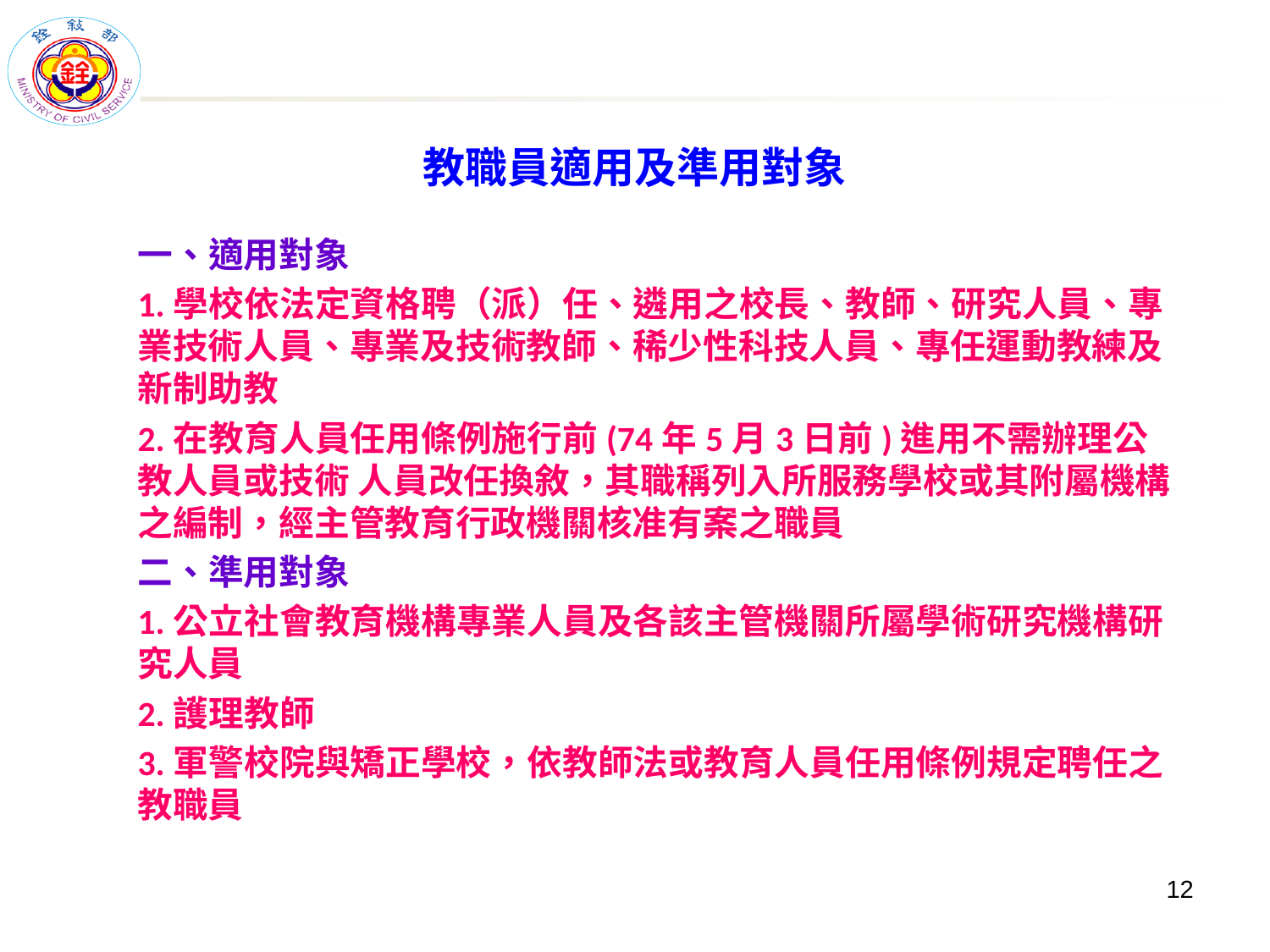

# 教職員適用及準用對象
一、適用對象
1.學校依法定資格聘（派）任、遴用之校長、教師、研究人員、專業技術人員、專業及技術教師、稀少性科技人員、專任運動教練及新制助教
2.在教育人員任用條例施行前(74年5月3日前)進用不需辦理公教人員或技術 人員改任換敘，其職稱列入所服務學校或其附屬機構之編制，經主管教育行政機關核准有案之職員
二、準用對象
1.公立社會教育機構專業人員及各該主管機關所屬學術研究機構研究人員
2.護理教師
3.軍警校院與矯正學校，依教師法或教育人員任用條例規定聘任之教職員
12